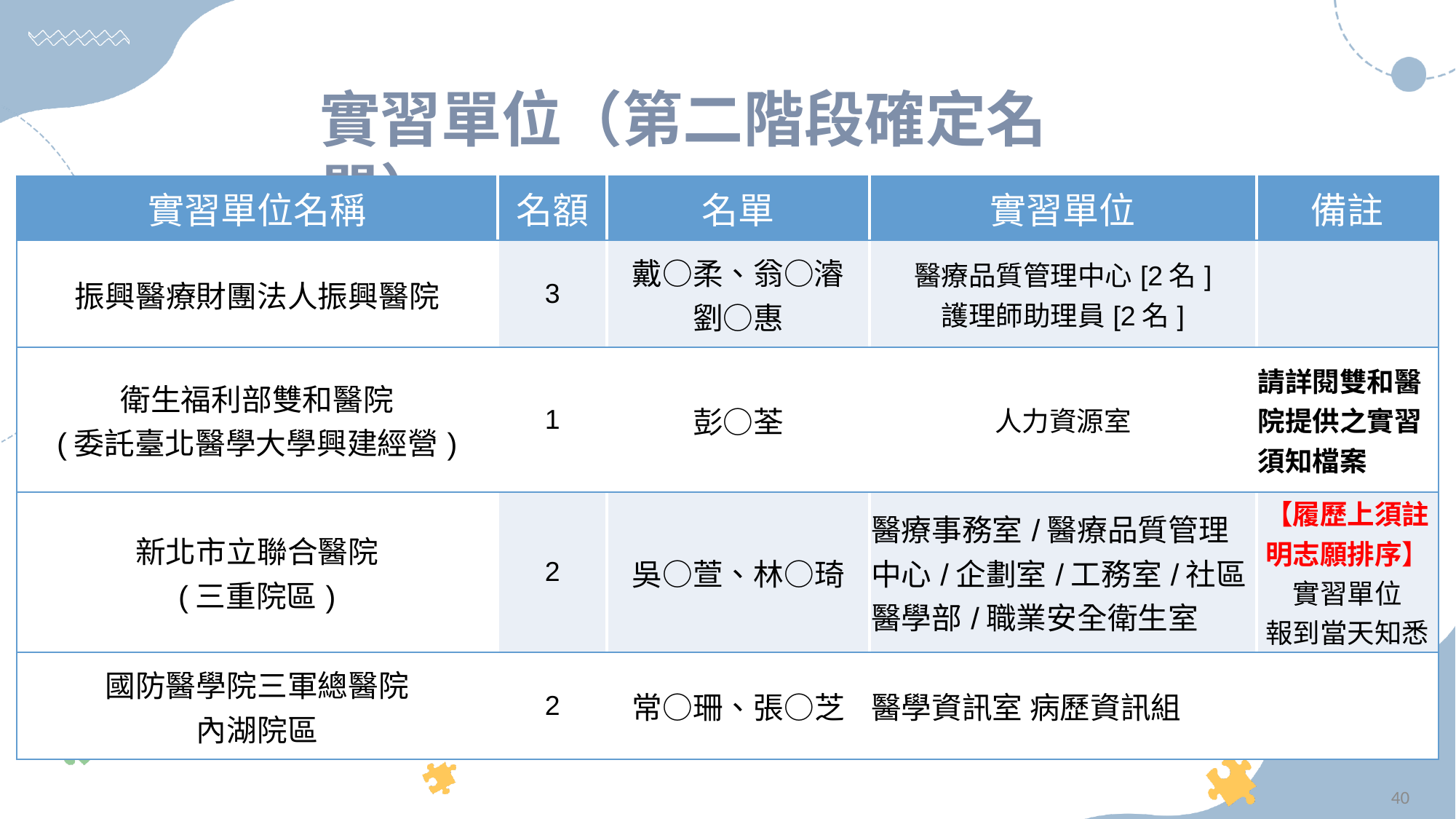

實習單位（第二階段確定名單）
| 實習單位名稱 | 名額 | 名單 | 實習單位 | 備註 |
| --- | --- | --- | --- | --- |
| 振興醫療財團法人振興醫院 | 3 | 戴○柔、翁○濬 劉○惠 | 醫療品質管理中心[2名] 護理師助理員[2名] |  |
| 衛生福利部雙和醫院 (委託臺北醫學大學興建經營) | 1 | 彭○荃 | 人力資源室 | 請詳閱雙和醫院提供之實習須知檔案 |
| 新北市立聯合醫院 (三重院區) | 2 | 吳○萱、林○琦 | 醫療事務室/醫療品質管理中心/企劃室/工務室/社區醫學部/職業安全衛生室 | 【履歷上須註明志願排序】實習單位 報到當天知悉 |
| 國防醫學院三軍總醫院 內湖院區 | 2 | 常○珊、張○芝 | 醫學資訊室 病歷資訊組 |  |
40